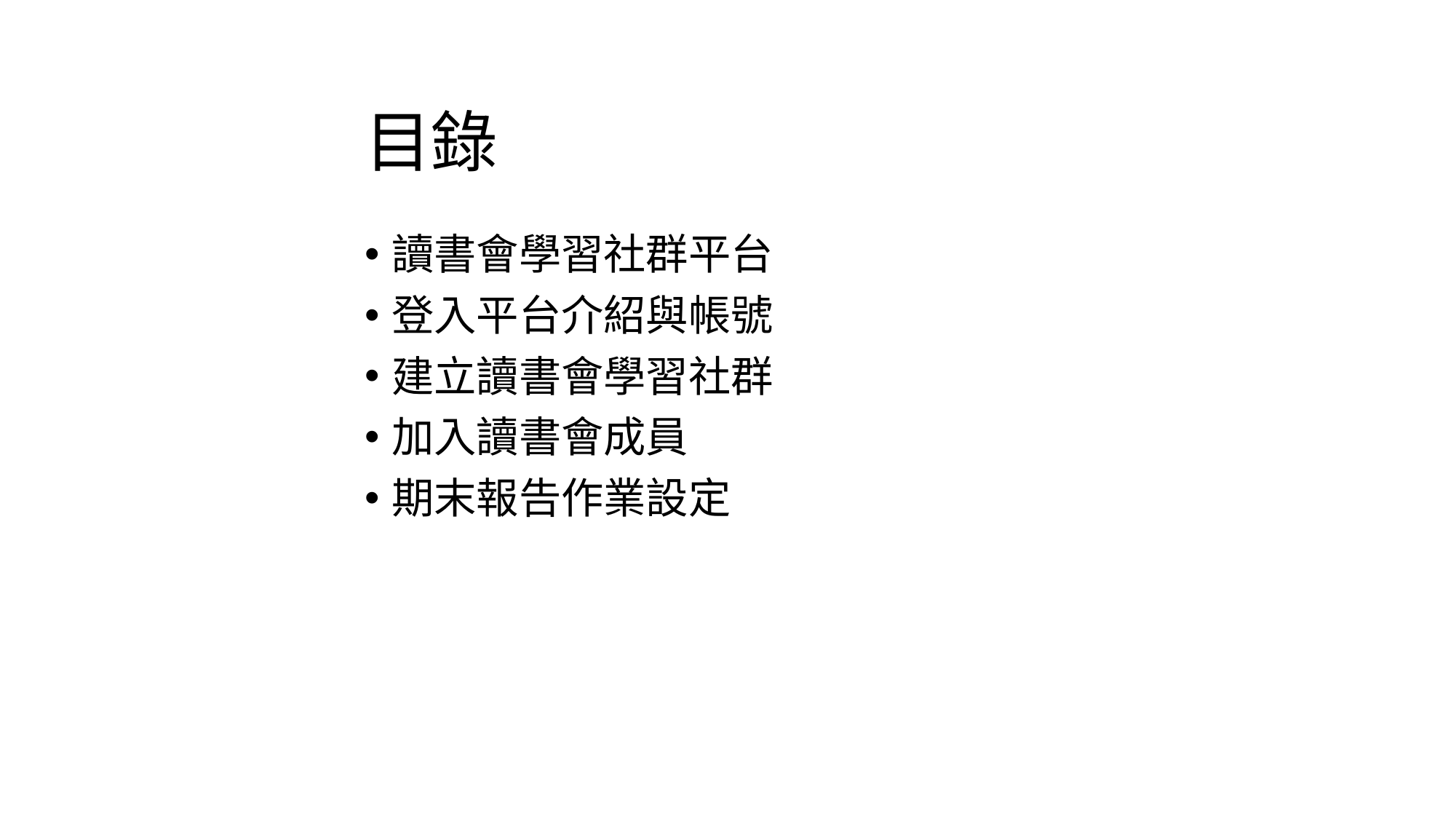

# 目錄
讀書會學習社群平台
登入平台介紹與帳號
建立讀書會學習社群
加入讀書會成員
期末報告作業設定